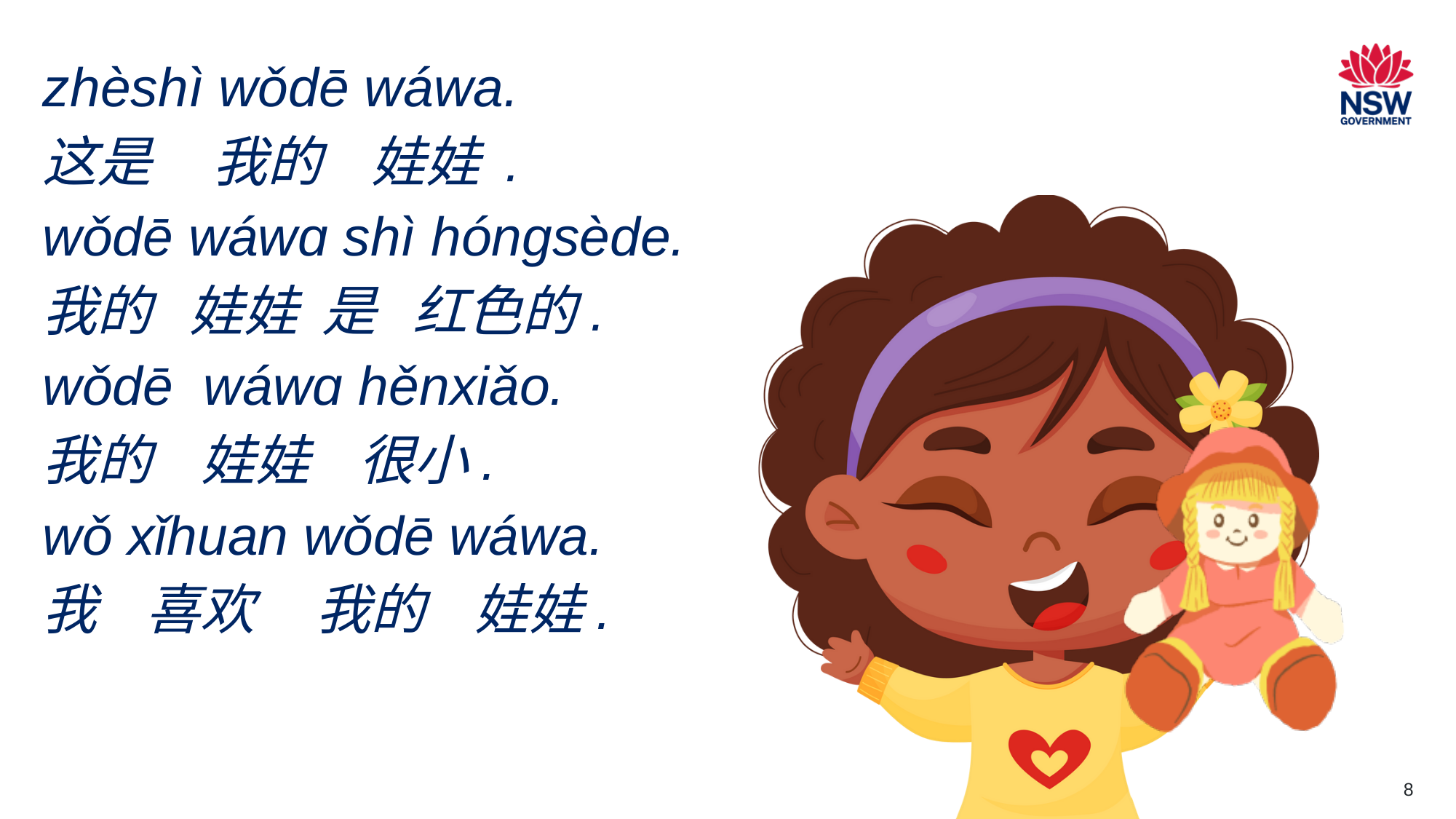

# zhèshì wǒdē wáwa. 这是     我的    娃娃 . wǒdē wáwɑ shì hóngsède. 我的   娃娃  是   红色的. wǒdē  wáwɑ hěnxiǎo. 我的    娃娃    很小. wǒ xǐhuan wǒdē wáwa. 我    喜欢     我的    娃娃.

8